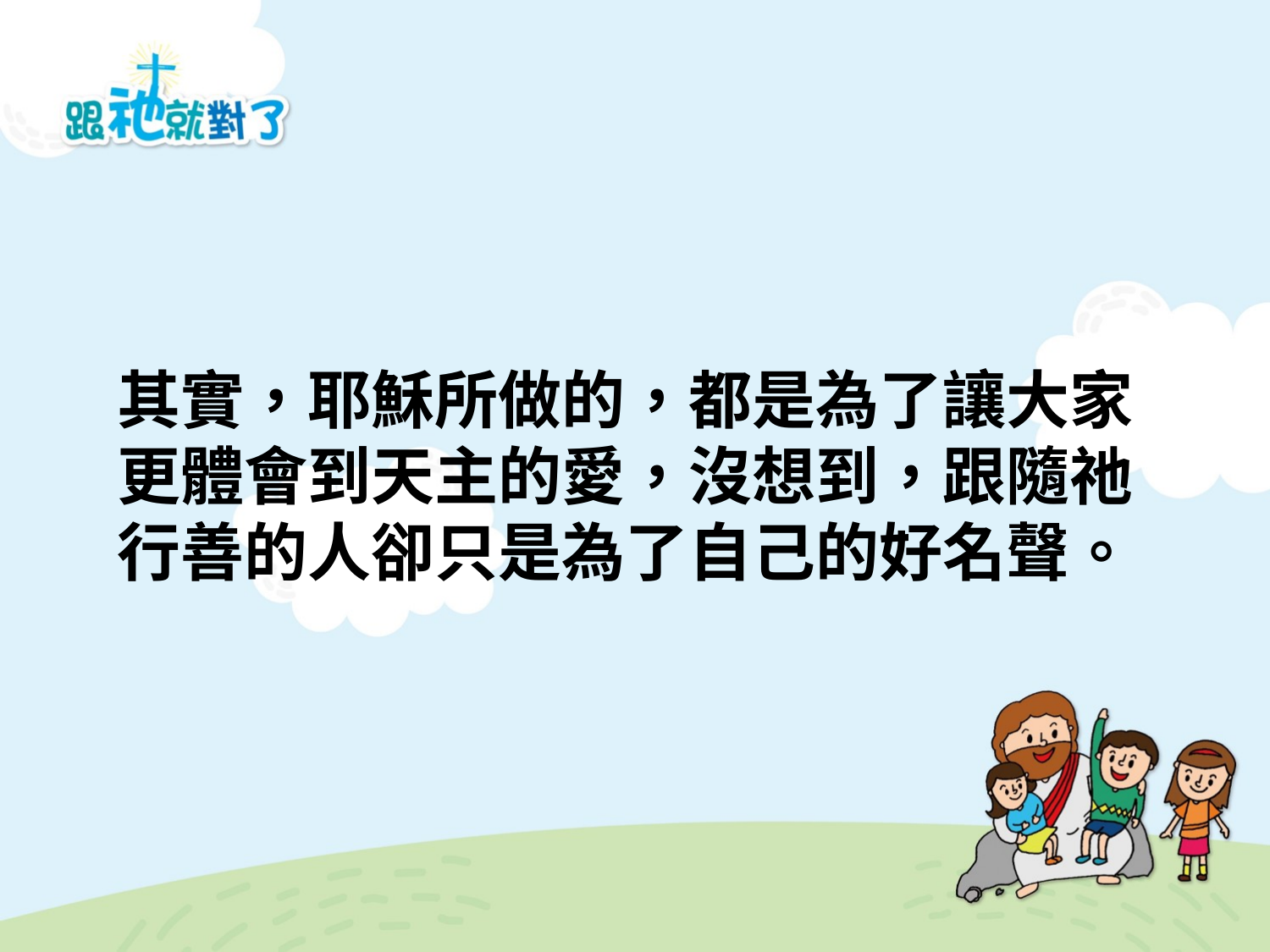

其實，耶穌所做的，都是為了讓大家更體會到天主的愛，沒想到，跟隨祂行善的人卻只是為了自己的好名聲。